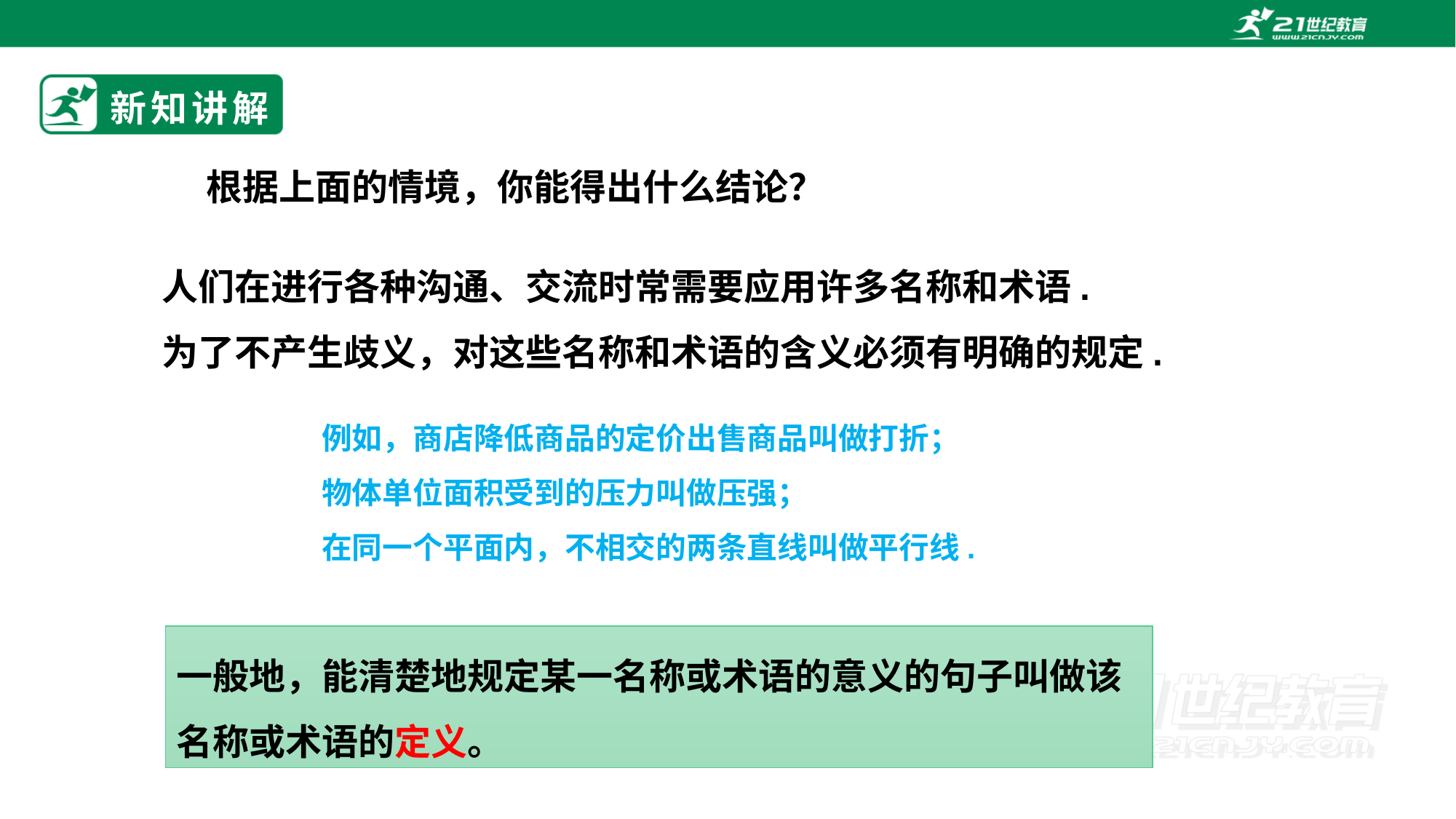

# 新知讲解
根据上面的情境，你能得出什么结论？
人们在进行各种沟通、交流时常需要应用许多名称和术语.
为了不产生歧义，对这些名称和术语的含义必须有明确的规定.
例如，商店降低商品的定价出售商品叫做打折；
物体单位面积受到的压力叫做压强；
在同一个平面内，不相交的两条直线叫做平行线.
一般地，能清楚地规定某一名称或术语的意义的句子叫做该名称或术语的定义。